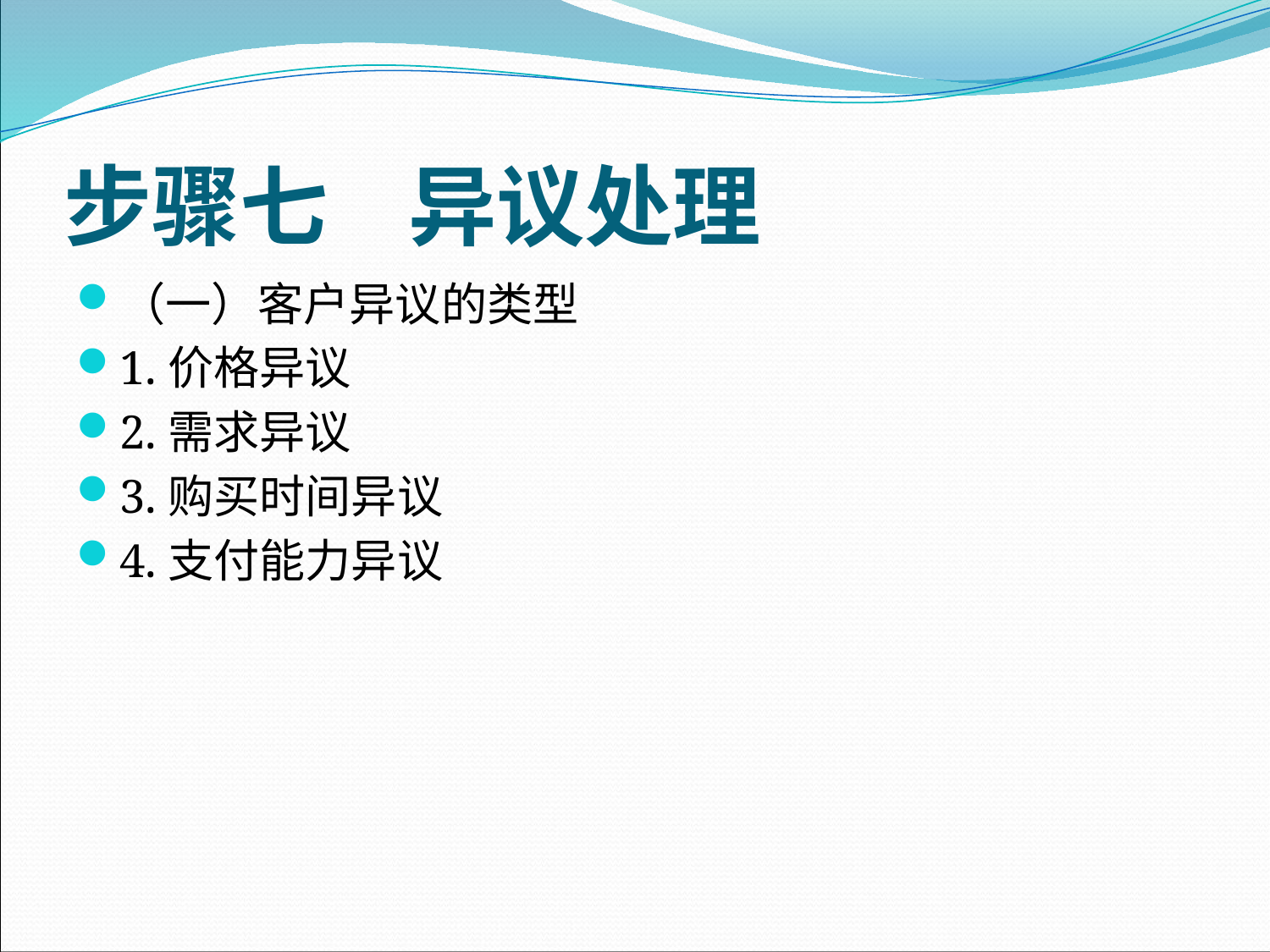

# 步骤七    异议处理
（一）客户异议的类型
1.价格异议
2.需求异议
3.购买时间异议
4.支付能力异议